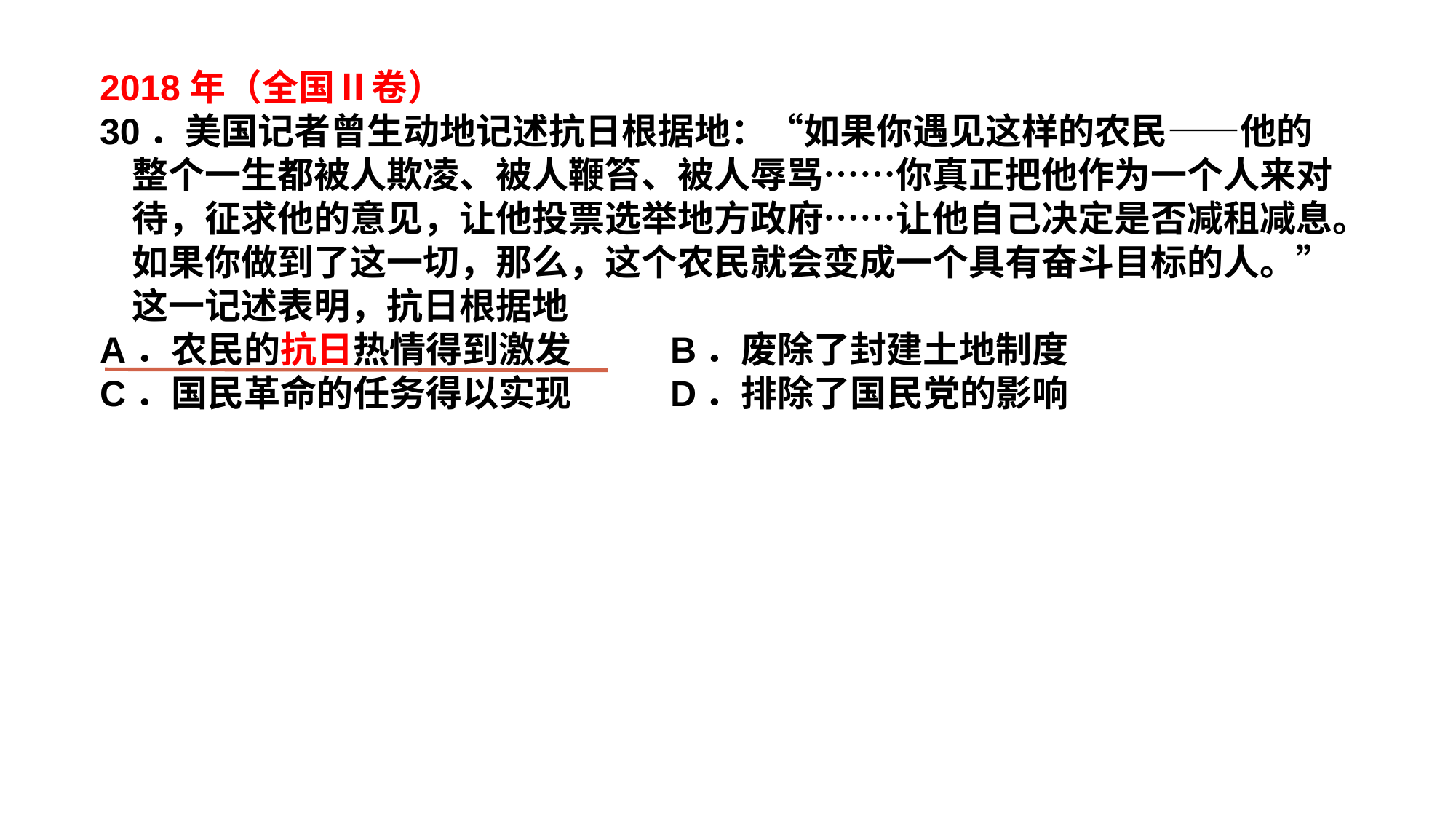

2018年（全国Ⅱ卷）
30．美国记者曾生动地记述抗日根据地：“如果你遇见这样的农民——他的整个一生都被人欺凌、被人鞭笞、被人辱骂……你真正把他作为一个人来对待，征求他的意见，让他投票选举地方政府……让他自己决定是否减租减息。如果你做到了这一切，那么，这个农民就会变成一个具有奋斗目标的人。”这一记述表明，抗日根据地A．农民的抗日热情得到激发           B．废除了封建土地制度C．国民革命的任务得以实现           D．排除了国民党的影响